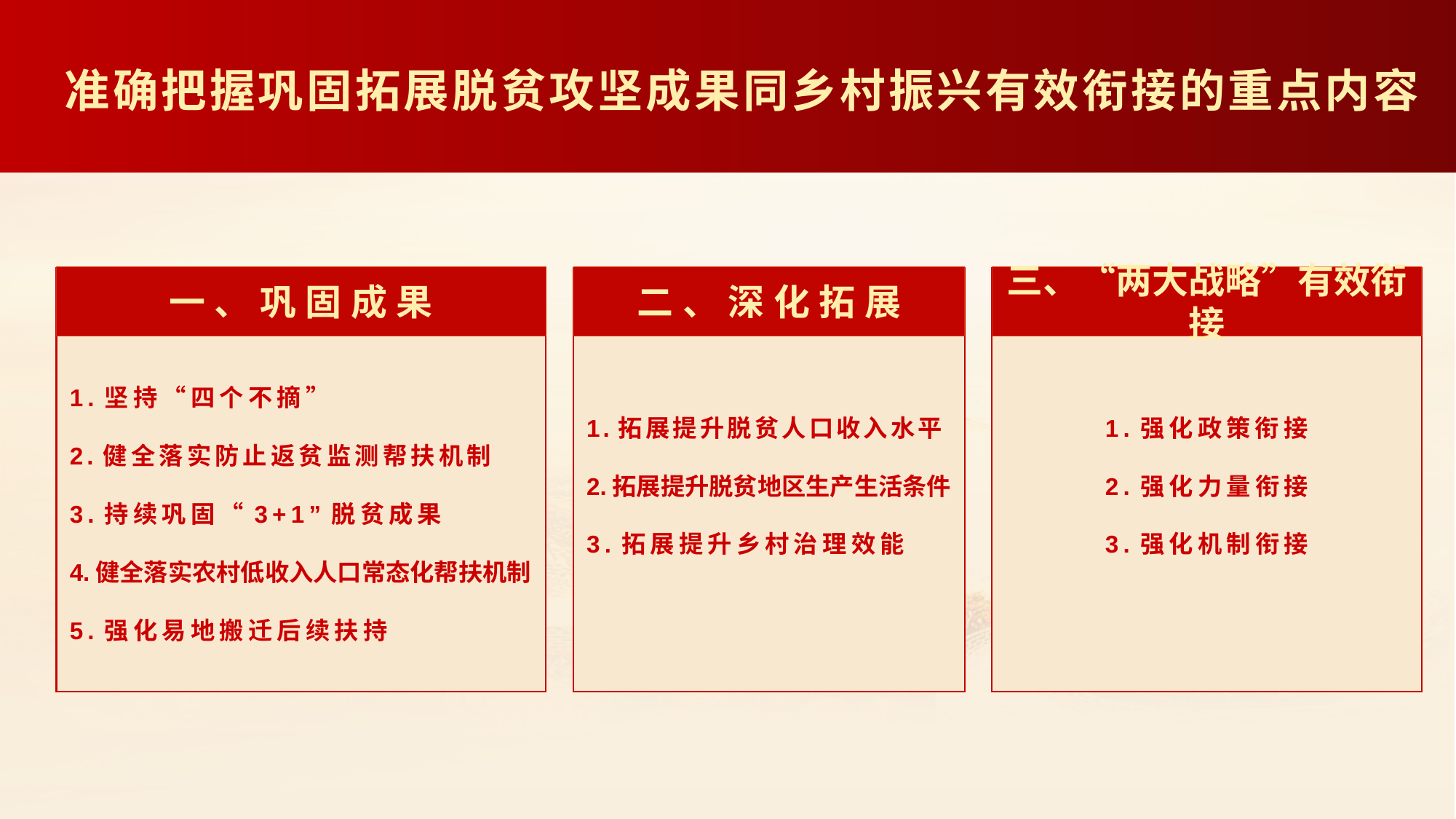

准确把握巩固拓展脱贫攻坚成果同乡村振兴有效衔接的重点内容
一、巩固成果
1.坚持“四个不摘”
2.健全落实防止返贫监测帮扶机制
3.持续巩固“3+1”脱贫成果
4.健全落实农村低收入人口常态化帮扶机制
5.强化易地搬迁后续扶持

二、深化拓展
1.拓展提升脱贫人口收入水平
2.拓展提升脱贫地区生产生活条件
3.拓展提升乡村治理效能

三、“两大战略”有效衔接

1.强化政策衔接
2.强化力量衔接
3.强化机制衔接